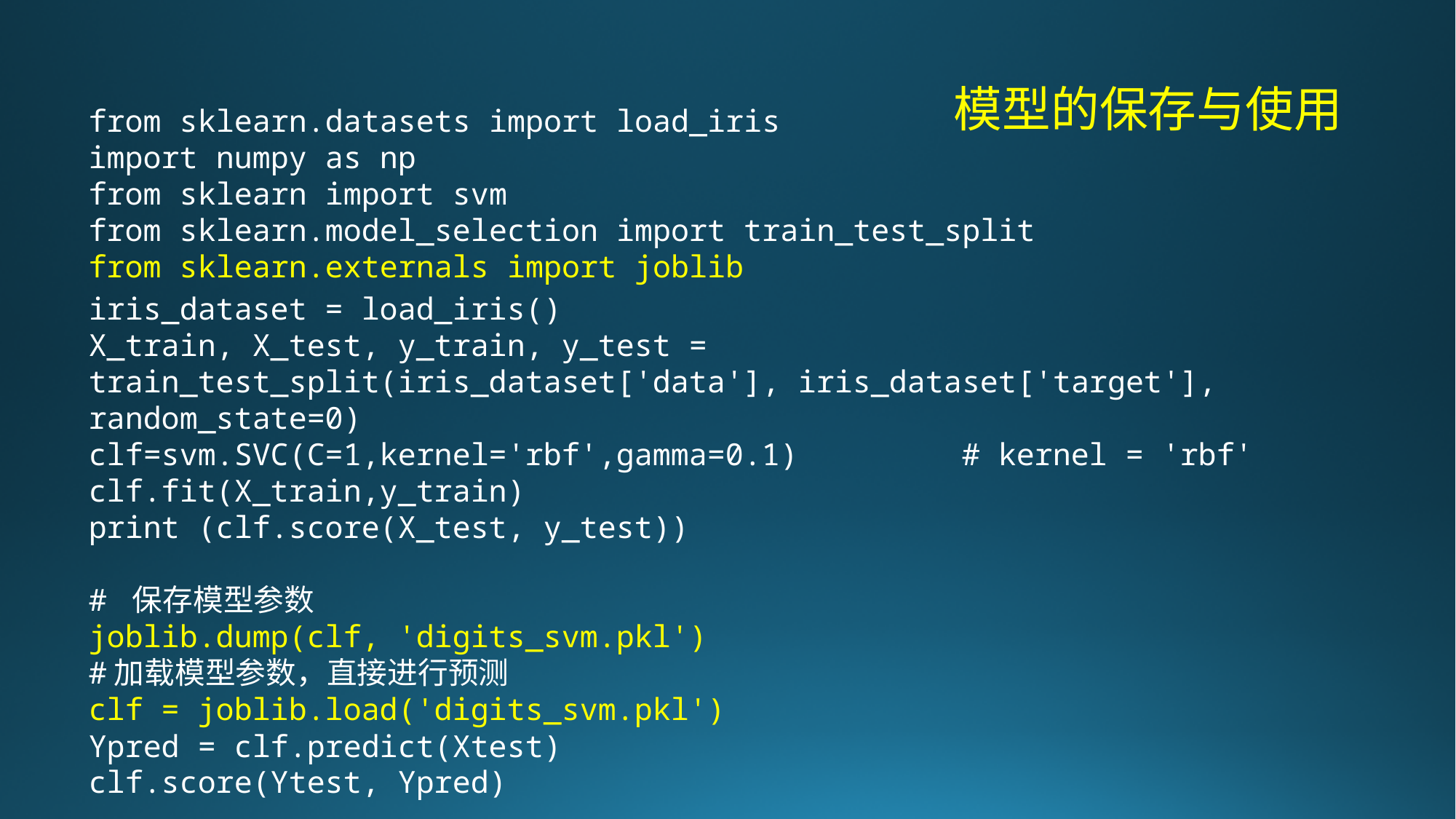

模型的保存与使用
from sklearn.datasets import load_iris
import numpy as np
from sklearn import svm
from sklearn.model_selection import train_test_split
from sklearn.externals import joblib
iris_dataset = load_iris()
X_train, X_test, y_train, y_test = train_test_split(iris_dataset['data'], iris_dataset['target'], random_state=0)
clf=svm.SVC(C=1,kernel='rbf',gamma=0.1)		# kernel = 'rbf'
clf.fit(X_train,y_train)
print (clf.score(X_test, y_test))

# 保存模型参数
joblib.dump(clf, 'digits_svm.pkl')
#加载模型参数，直接进行预测
clf = joblib.load('digits_svm.pkl')
Ypred = clf.predict(Xtest)
clf.score(Ytest, Ypred)